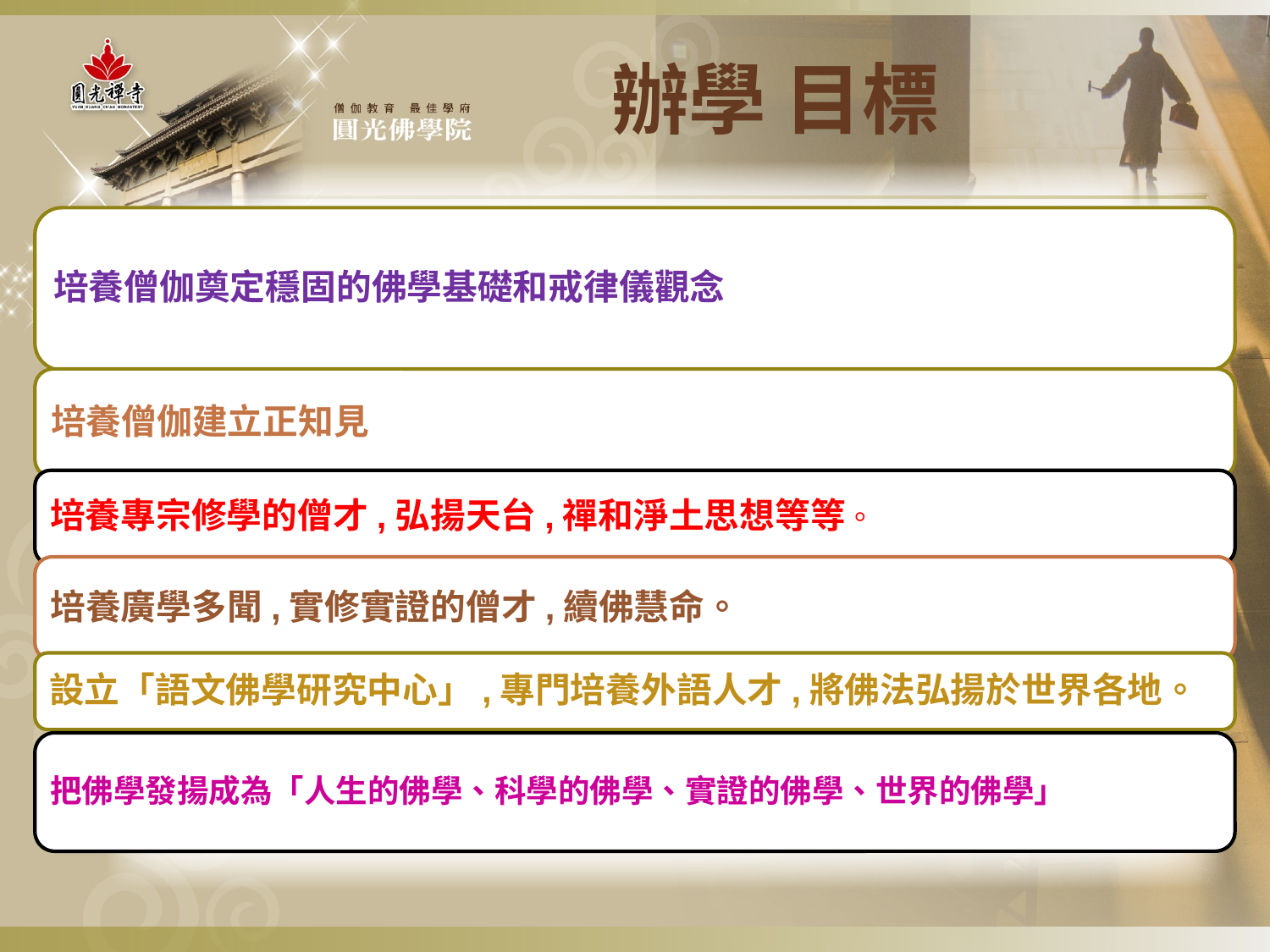

# 辦學 目標
培養僧伽奠定穩固的佛學基礎和戒律儀觀念
培養僧伽建立正知見
培養專宗修學的僧才,弘揚天台,禪和淨土思想等等。
培養廣學多聞,實修實證的僧才,續佛慧命。
設立「語文佛學研究中心」,專門培養外語人才,將佛法弘揚於世界各地。
把佛學發揚成為「人生的佛學、科學的佛學、實證的佛學、世界的佛學」